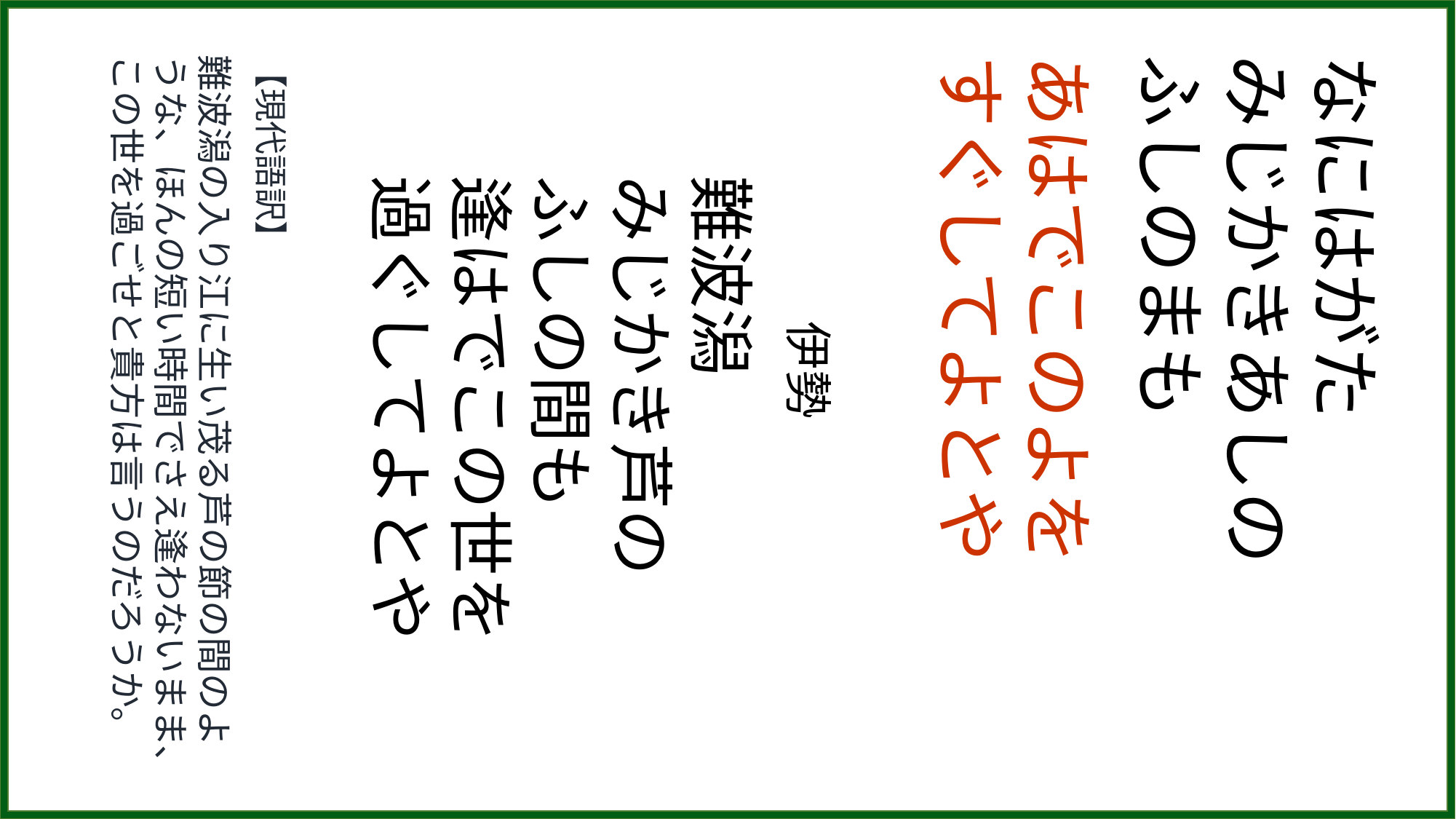

【現代語訳】

難波潟の入り江に生い茂る芦の節の間のような、ほんの短い時間でさえ逢わないまま、この世を過ごせと貴方は言うのだろうか。
　　　伊勢

難波潟
みじかき芦の
ふしの間も
逢はでこの世を
過ぐしてよとや
あはでこのよを
すぐしてよとや
なにはがた
みじかきあしの
ふしのまも